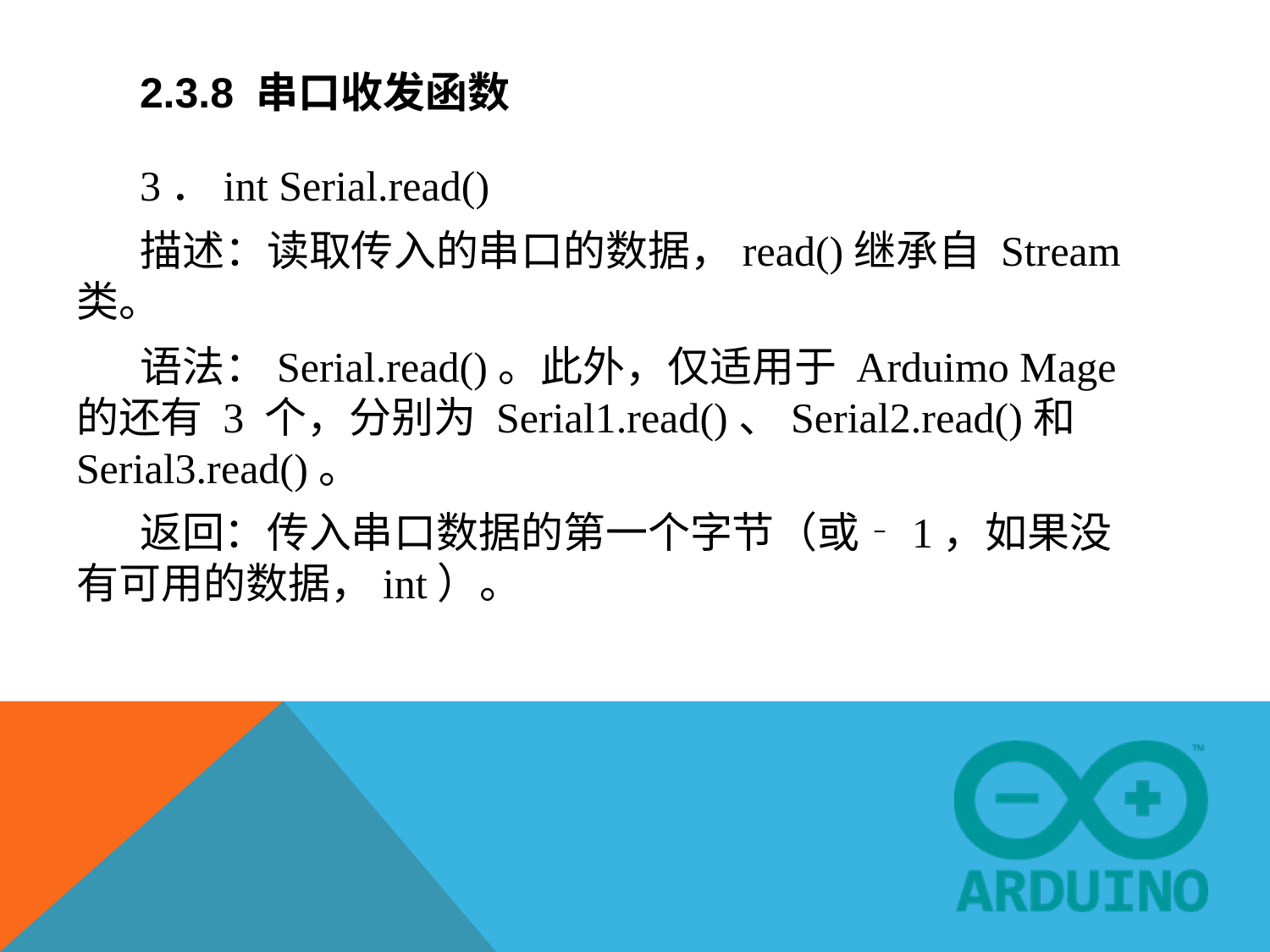

# 2.3.8 串口收发函数
3．int Serial.read()
描述：读取传入的串口的数据，read()继承自 Stream 类。
语法：Serial.read()。此外，仅适用于 Arduimo Mage 的还有 3 个，分别为 Serial1.read()、Serial2.read()和 Serial3.read()。
返回：传入串口数据的第一个字节（或‐1，如果没有可用的数据，int）。